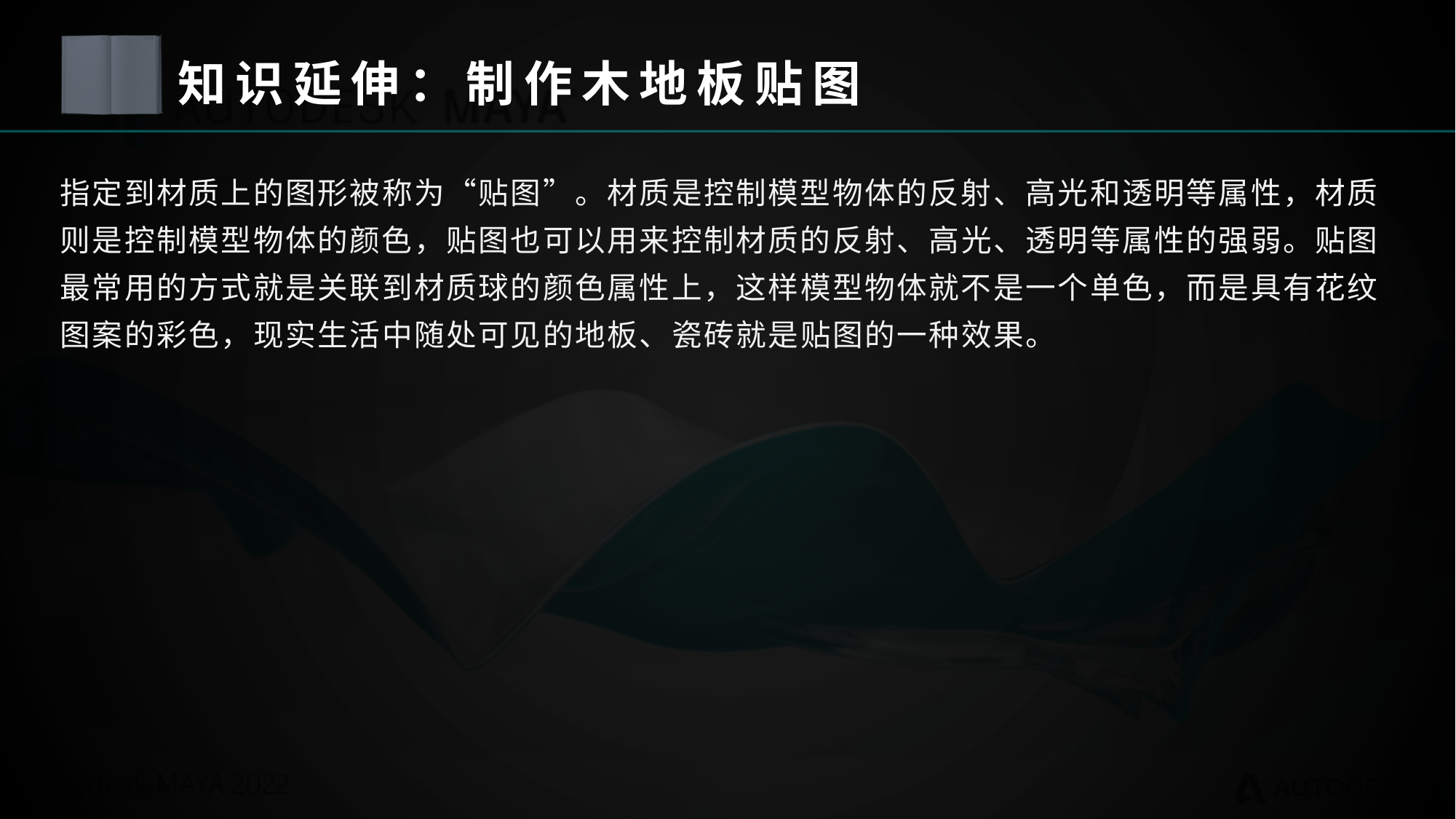

知识延伸：制作木地板贴图
指定到材质上的图形被称为“贴图”。材质是控制模型物体的反射、高光和透明等属性，材质则是控制模型物体的颜色，贴图也可以用来控制材质的反射、高光、透明等属性的强弱。贴图最常用的方式就是关联到材质球的颜色属性上，这样模型物体就不是一个单色，而是具有花纹图案的彩色，现实生活中随处可见的地板、瓷砖就是贴图的一种效果。